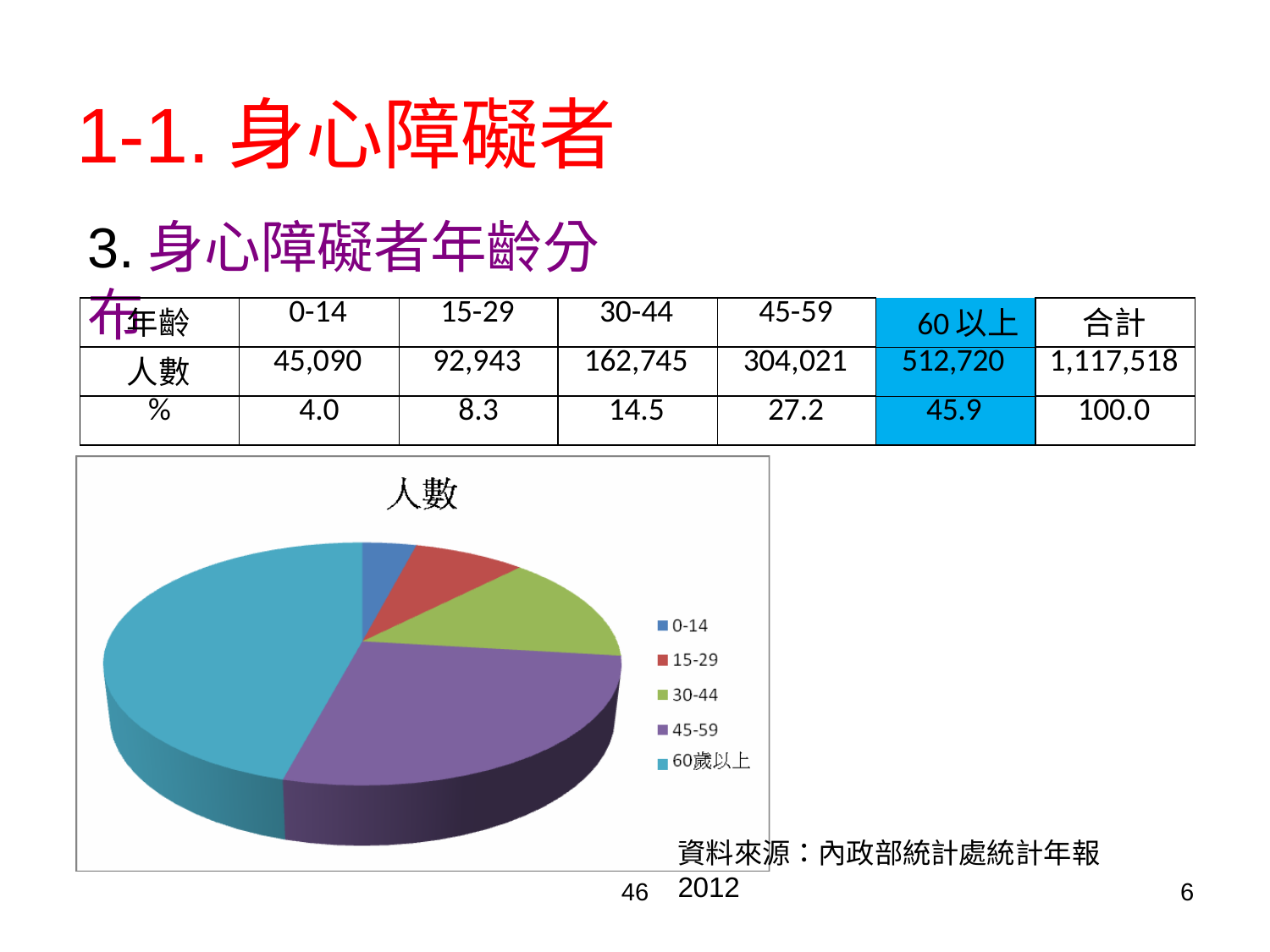

# 1-1.身心障礙者
3.身心障礙者年齡分布
60 以上
512,720
45.9
| 年齡 | 0-14 | 15-29 | 30-44 | 45-59 | 60以上 | 合計 |
| --- | --- | --- | --- | --- | --- | --- |
| 人數 | 45,090 | 92,943 | 162,745 | 304,021 | 512,720 | 1,117,518 |
| % | 4.0 | 8.3 | 14.5 | 27.2 | 45.9 | 100.0 |

資料來源：內政部統計處統計年報2012
46
6